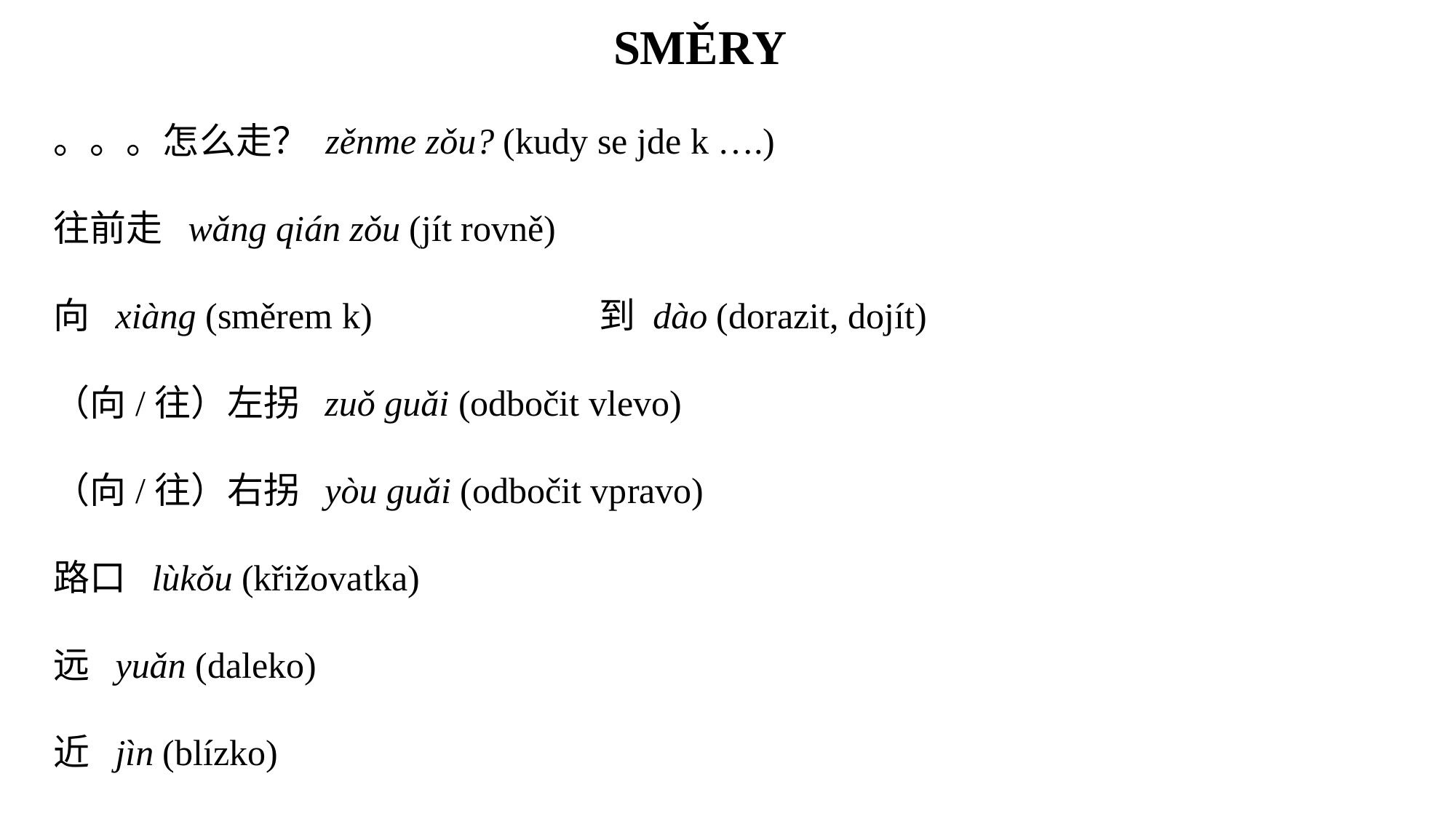

SMĚRY

。。。怎么走？ zěnme zǒu? (kudy se jde k ….)

往前走  wǎng qián zǒu (jít rovně)

向  xiàng (směrem k)			到 dào (dorazit, dojít)

（向/往）左拐  zuǒ guǎi (odbočit vlevo)

（向/往）右拐  yòu guǎi (odbočit vpravo)

路口  lùkǒu (křižovatka)

远  yuǎn (daleko)

近  jìn (blízko)